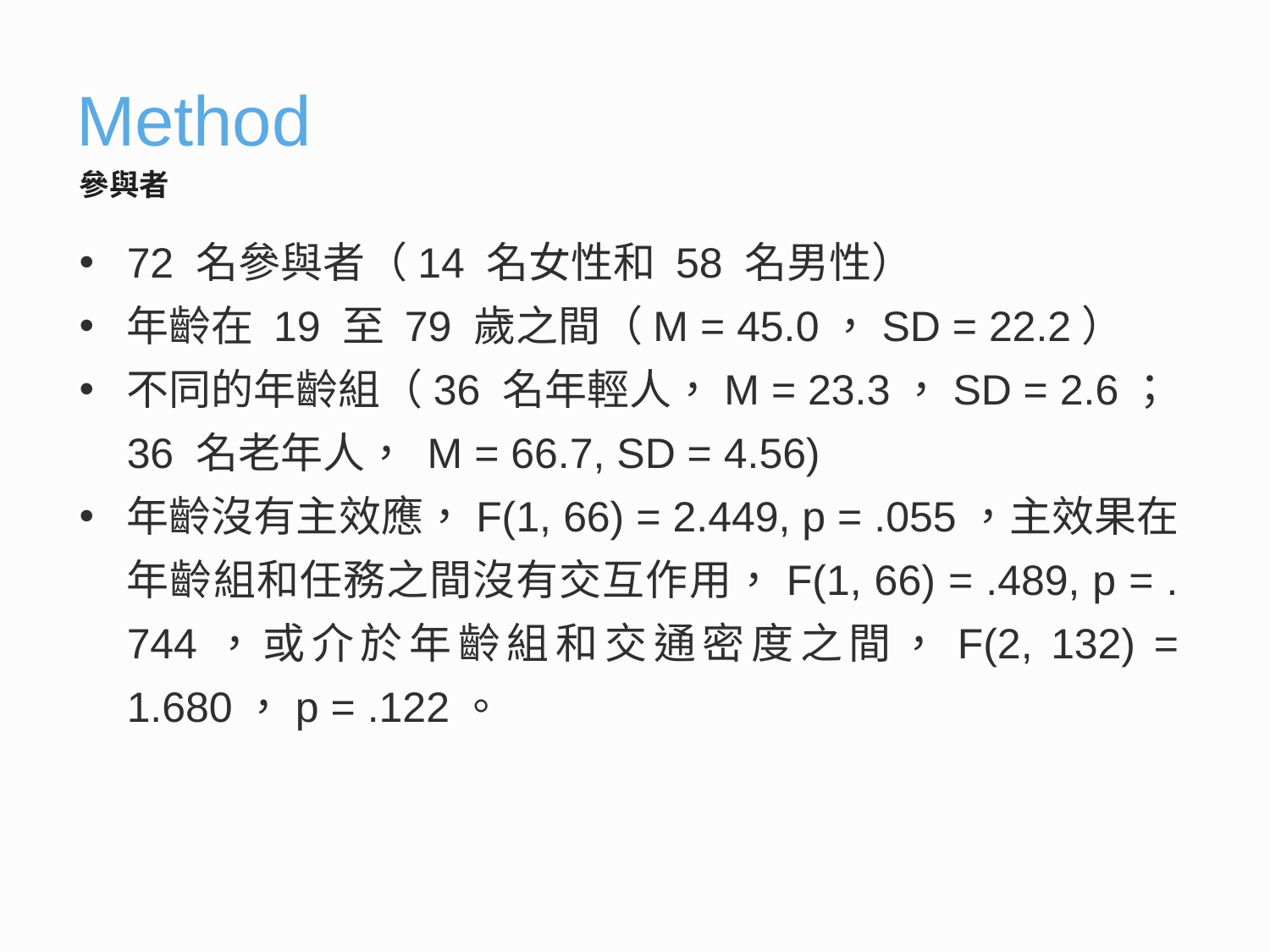

# Method
參與者
72 名參與者（14 名女性和 58 名男性）
年齡在 19 至 79 歲之間（M = 45.0，SD = 22.2）
不同的年齡組（36 名年輕人，M = 23.3，SD = 2.6；36 名老年人， M = 66.7, SD = 4.56)
年齡沒有主效應，F(1, 66) = 2.449, p = .055，主效果在年齡組和任務之間沒有交互作用，F(1, 66) = .489, p = . 744，或介於年齡組和交通密度之間，F(2, 132) = 1.680，p = .122。